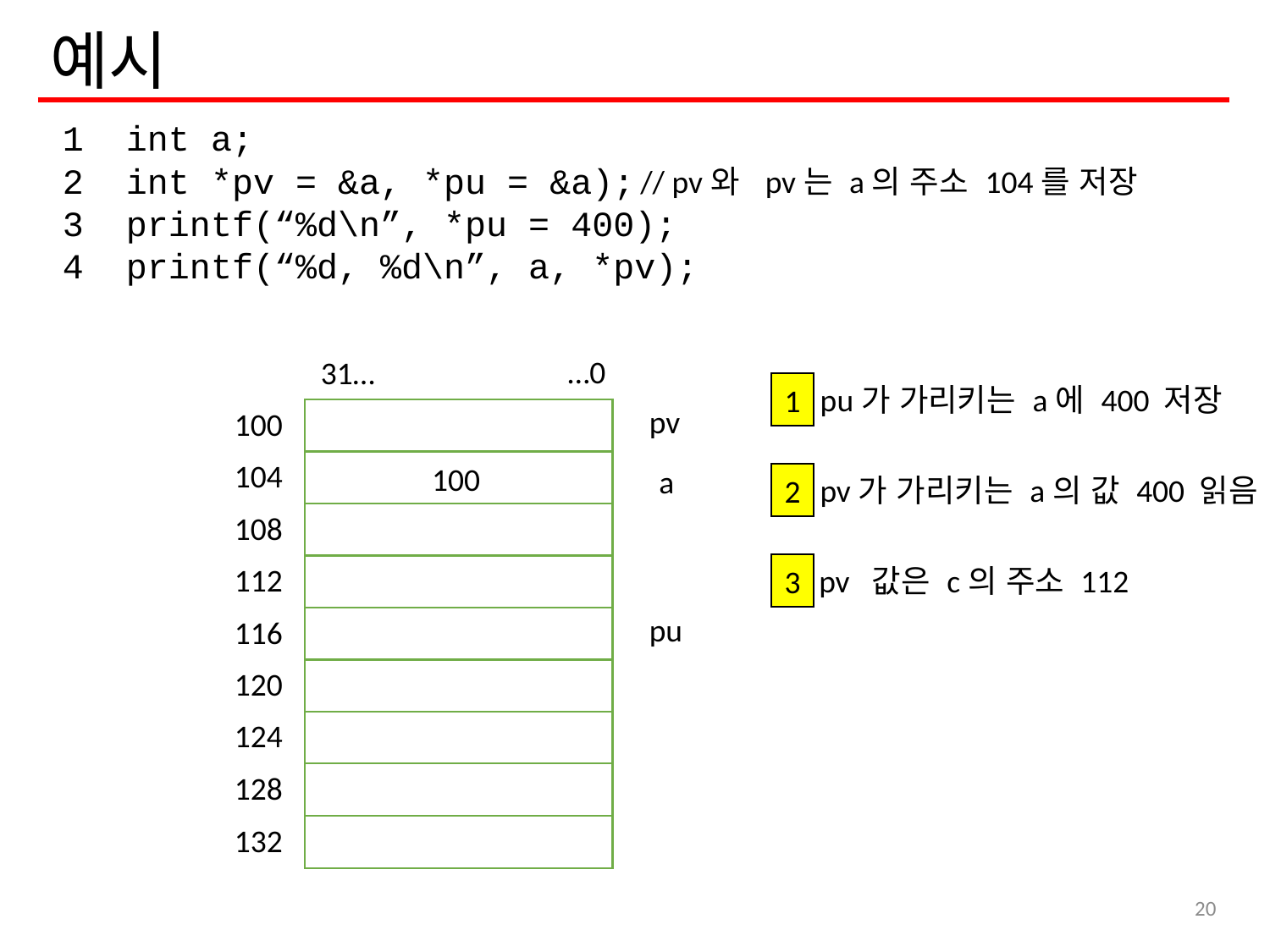

# 예시
int a;
int *pv = &a, *pu = &a);
printf(“%d\n”, *pu = 400);
printf(“%d, %d\n”, a, *pv);
// pv와  pv는 a의 주소 104를 저장
…0
31…
100

104

108

112

116

120

124

128

132

1
pu가 가리키는 a에 400 저장
pv
100
a
2
pv가 가리키는 a의 값 400 읽음
3
pv  값은 c의 주소 112
pu
20